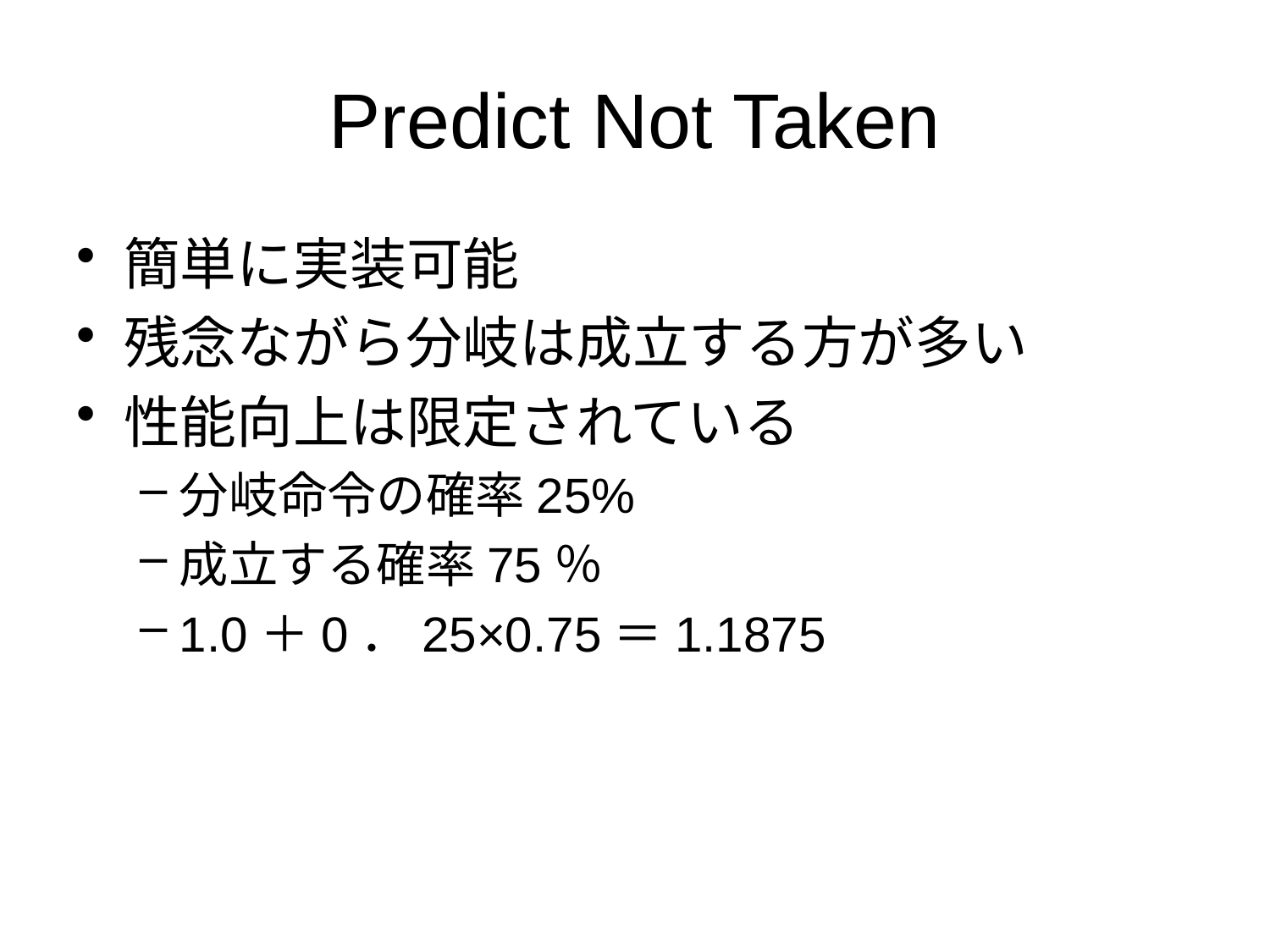

# Predict Not Taken
簡単に実装可能
残念ながら分岐は成立する方が多い
性能向上は限定されている
分岐命令の確率25%
成立する確率75％
1.0＋0．25×0.75＝1.1875